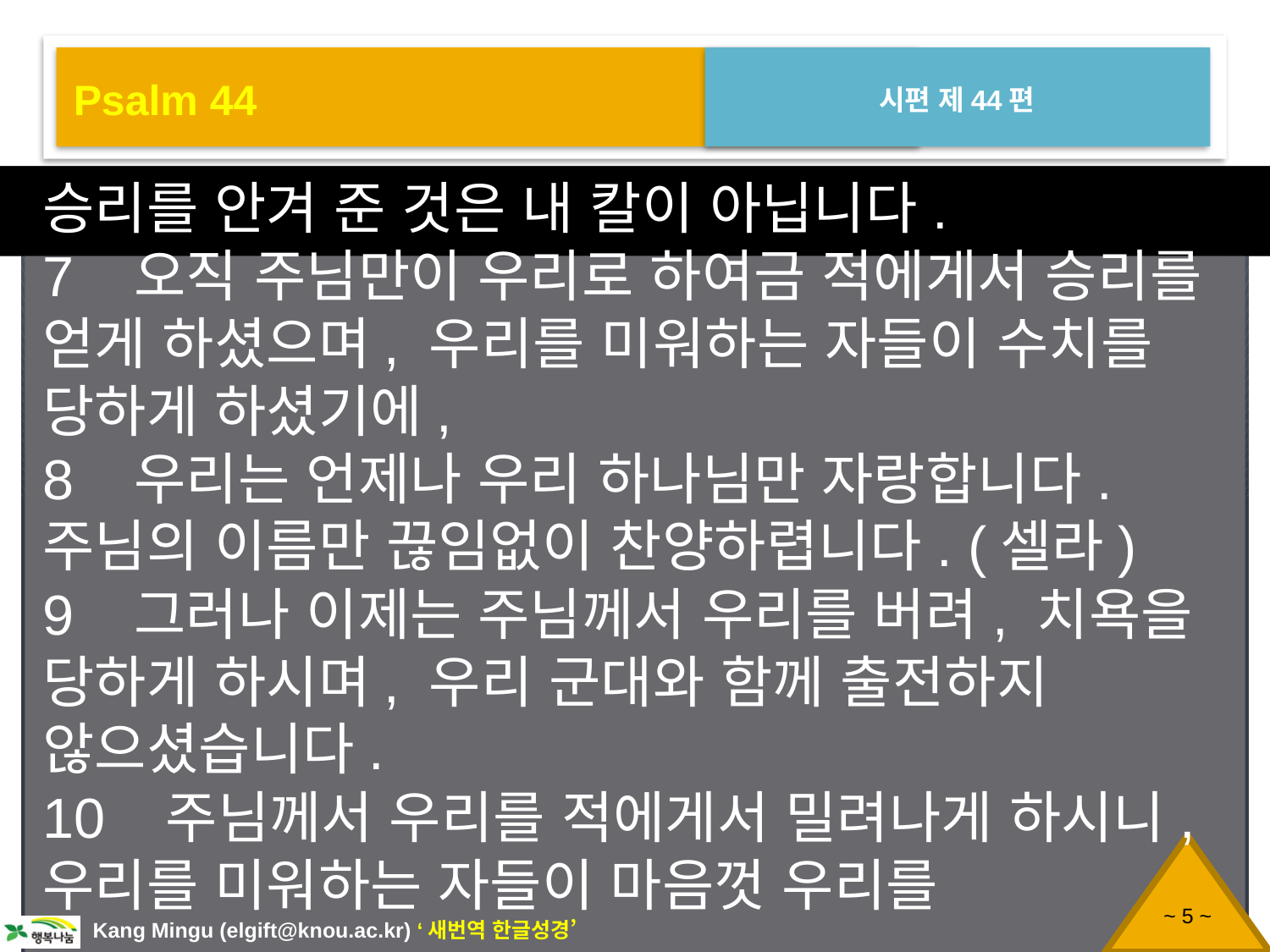

Psalm 44
시편 제44편
승리를 안겨 준 것은 내 칼이 아닙니다.
7   오직 주님만이 우리로 하여금 적에게서 승리를 얻게 하셨으며, 우리를 미워하는 자들이 수치를 당하게 하셨기에,
8   우리는 언제나 우리 하나님만 자랑합니다. 주님의 이름만 끊임없이 찬양하렵니다. (셀라)
9   그러나 이제는 주님께서 우리를 버려, 치욕을 당하게 하시며, 우리 군대와 함께 출전하지 않으셨습니다.
10   주님께서 우리를 적에게서 밀려나게 하시니, 우리를 미워하는 자들이 마음껏 우리를